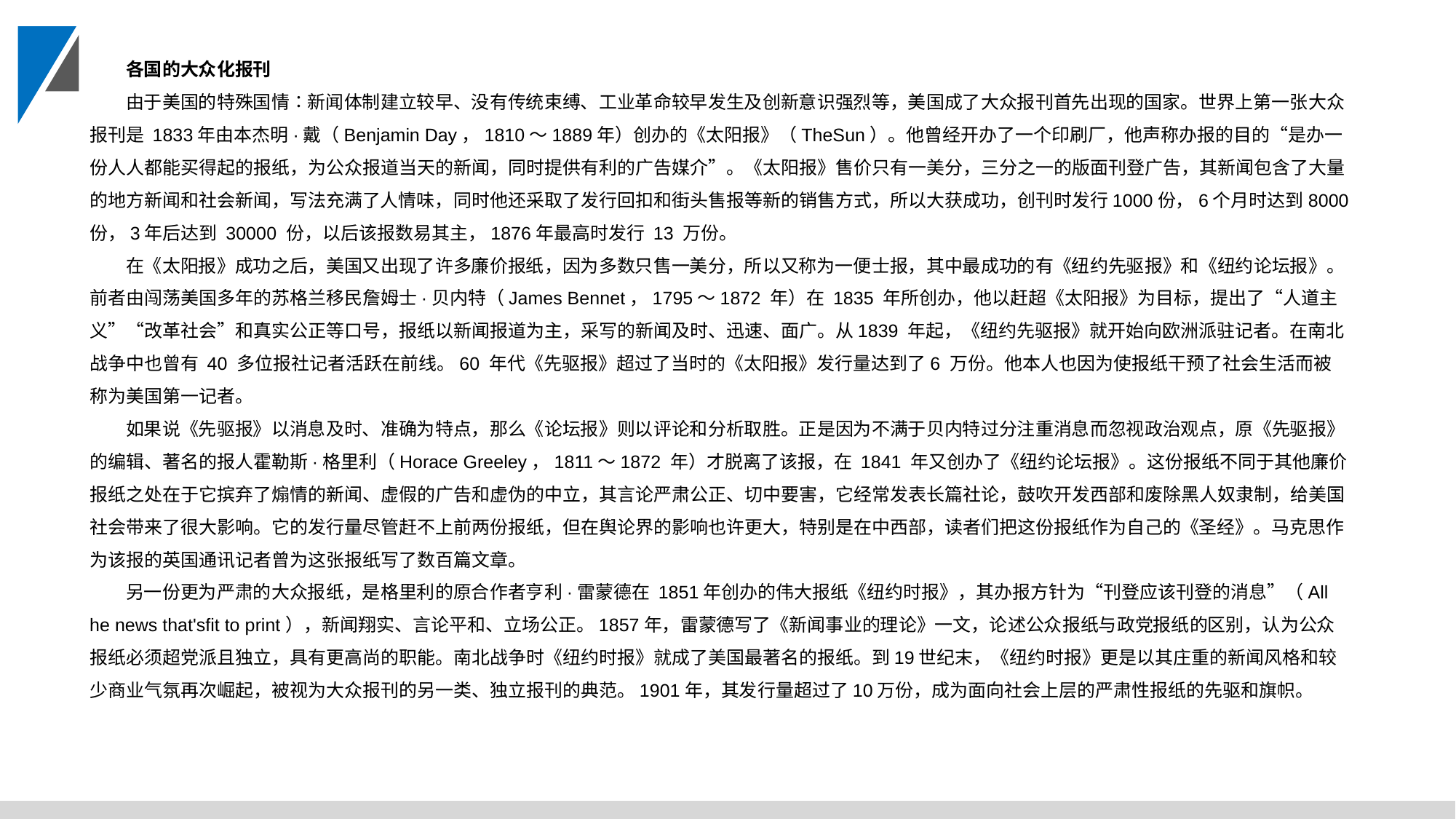

各国的大众化报刊
由于美国的特殊国情∶新闻体制建立较早、没有传统束缚、工业革命较早发生及创新意识强烈等，美国成了大众报刊首先出现的国家。世界上第一张大众报刊是 1833年由本杰明·戴（Benjamin Day，1810～1889年）创办的《太阳报》（TheSun）。他曾经开办了一个印刷厂，他声称办报的目的“是办一份人人都能买得起的报纸，为公众报道当天的新闻，同时提供有利的广告媒介”。《太阳报》售价只有一美分，三分之一的版面刊登广告，其新闻包含了大量的地方新闻和社会新闻，写法充满了人情味，同时他还采取了发行回扣和街头售报等新的销售方式，所以大获成功，创刊时发行1000份，6个月时达到8000 份，3年后达到 30000 份，以后该报数易其主，1876年最高时发行 13 万份。
在《太阳报》成功之后，美国又出现了许多廉价报纸，因为多数只售一美分，所以又称为一便士报，其中最成功的有《纽约先驱报》和《纽约论坛报》。前者由闯荡美国多年的苏格兰移民詹姆士·贝内特（James Bennet，1795～1872 年）在 1835 年所创办，他以赶超《太阳报》为目标，提出了“人道主义”“改革社会”和真实公正等口号，报纸以新闻报道为主，采写的新闻及时、迅速、面广。从1839 年起，《纽约先驱报》就开始向欧洲派驻记者。在南北战争中也曾有 40 多位报社记者活跃在前线。60 年代《先驱报》超过了当时的《太阳报》发行量达到了6 万份。他本人也因为使报纸干预了社会生活而被称为美国第一记者。
如果说《先驱报》以消息及时、准确为特点，那么《论坛报》则以评论和分析取胜。正是因为不满于贝内特过分注重消息而忽视政治观点，原《先驱报》的编辑、著名的报人霍勒斯·格里利（Horace Greeley，1811～1872 年）才脱离了该报，在 1841 年又创办了《纽约论坛报》。这份报纸不同于其他廉价报纸之处在于它摈弃了煽情的新闻、虚假的广告和虚伪的中立，其言论严肃公正、切中要害，它经常发表长篇社论，鼓吹开发西部和废除黑人奴隶制，给美国社会带来了很大影响。它的发行量尽管赶不上前两份报纸，但在舆论界的影响也许更大，特别是在中西部，读者们把这份报纸作为自己的《圣经》。马克思作为该报的英国通讯记者曾为这张报纸写了数百篇文章。
另一份更为严肃的大众报纸，是格里利的原合作者亨利·雷蒙德在 1851年创办的伟大报纸《纽约时报》，其办报方针为“刊登应该刊登的消息”（All he news that'sfit to print），新闻翔实、言论平和、立场公正。1857年，雷蒙德写了《新闻事业的理论》一文，论述公众报纸与政党报纸的区别，认为公众报纸必须超党派且独立，具有更高尚的职能。南北战争时《纽约时报》就成了美国最著名的报纸。到19世纪末，《纽约时报》更是以其庄重的新闻风格和较少商业气氛再次崛起，被视为大众报刊的另一类、独立报刊的典范。1901年，其发行量超过了10万份，成为面向社会上层的严肃性报纸的先驱和旗帜。